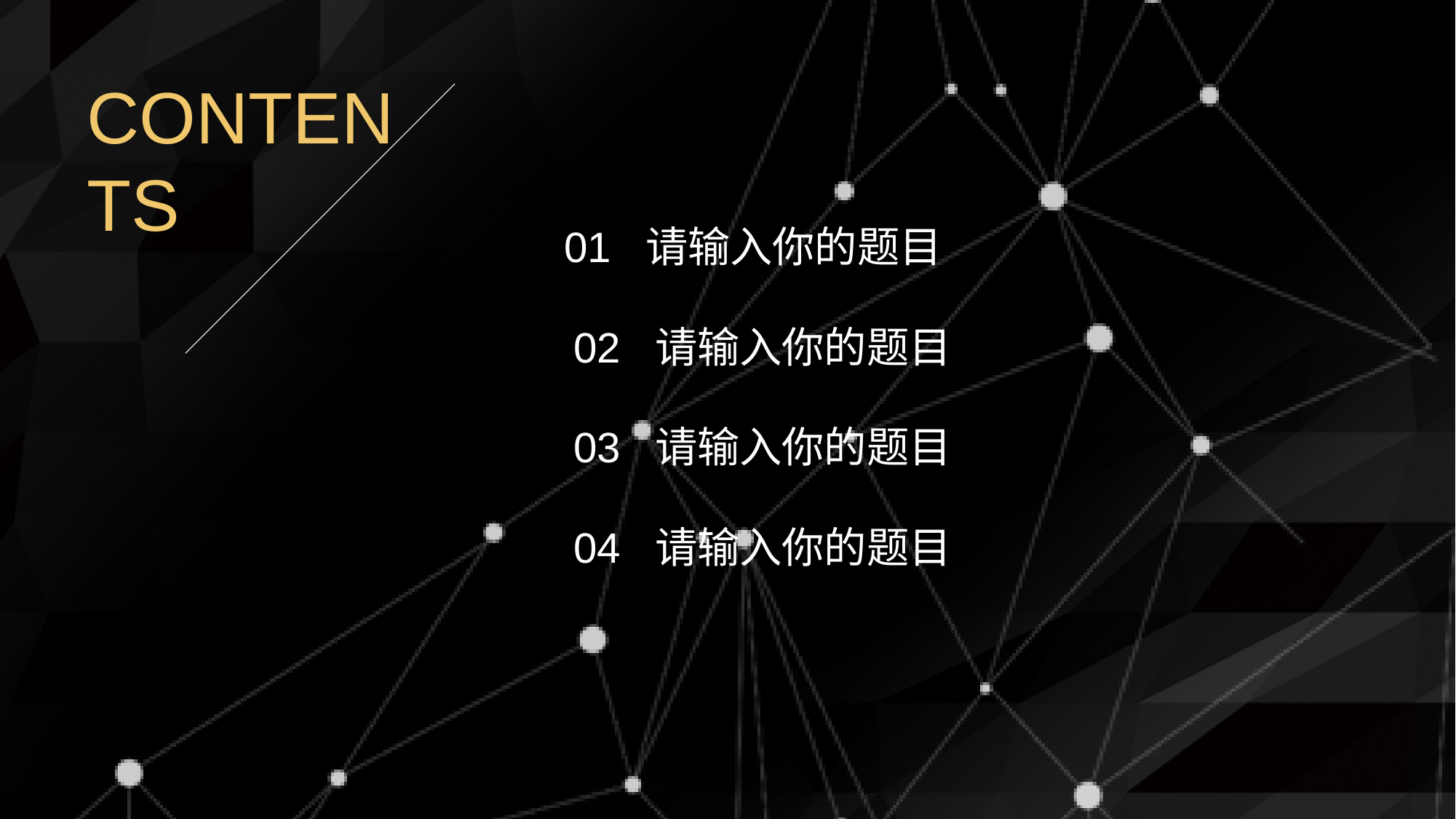

CONTENTS
01  请输入你的题目
02  请输入你的题目
03  请输入你的题目
04  请输入你的题目